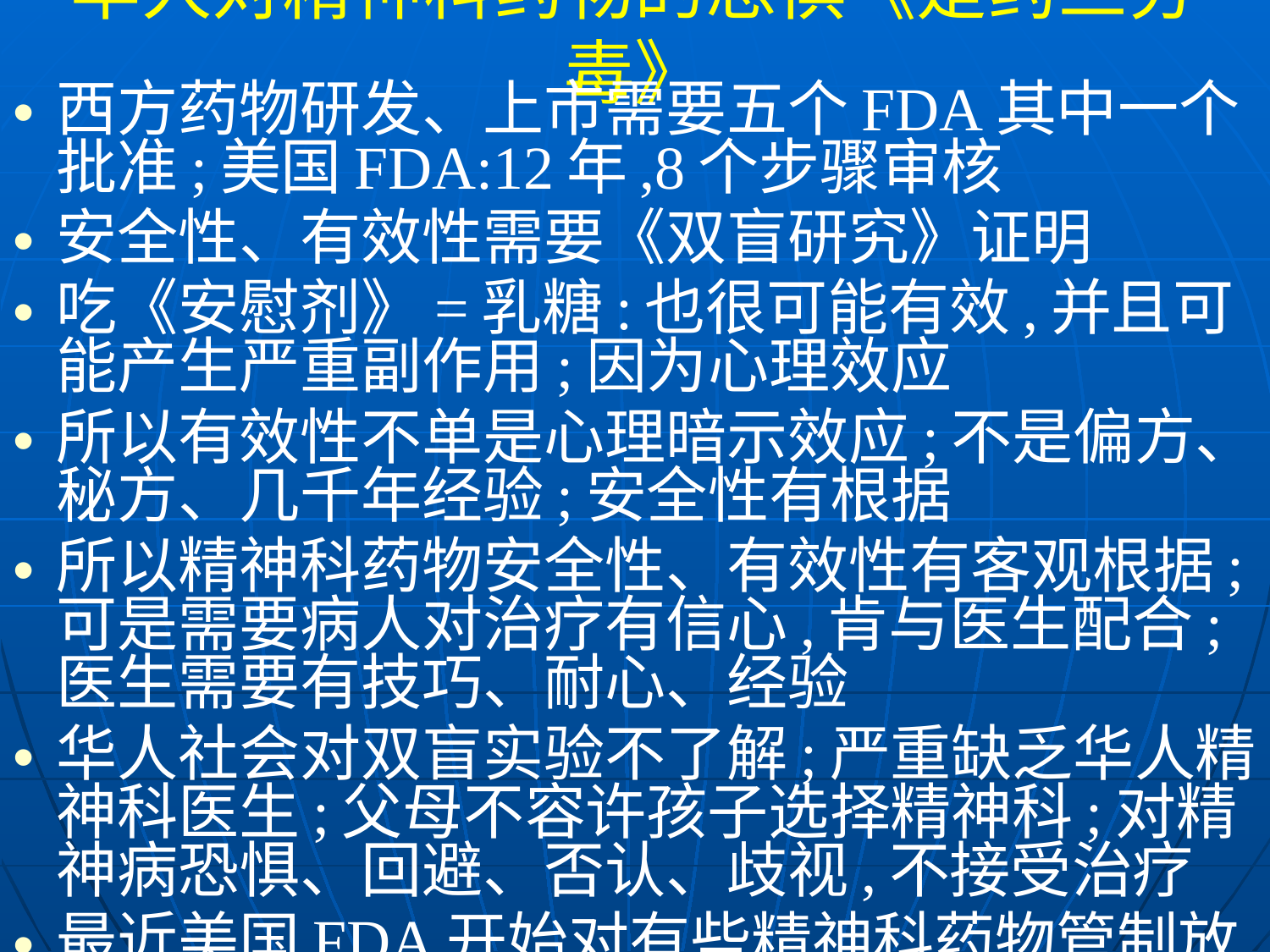

华人对精神科药物的恐惧《是药三分毒》
西方药物研发、上市需要五个FDA其中一个批准;美国FDA:12年,8个步骤审核
安全性、有效性需要《双盲研究》证明
吃《安慰剂》=乳糖:也很可能有效,并且可能产生严重副作用;因为心理效应
所以有效性不单是心理暗示效应;不是偏方、秘方、几千年经验;安全性有根据
所以精神科药物安全性、有效性有客观根据;可是需要病人对治疗有信心,肯与医生配合;医生需要有技巧、耐心、经验
华人社会对双盲实验不了解;严重缺乏华人精神科医生;父母不容许孩子选择精神科;对精神病恐惧、回避、否认、歧视,不接受治疗
最近美国FDA开始对有些精神科药物管制放松;该政策改变值得担心